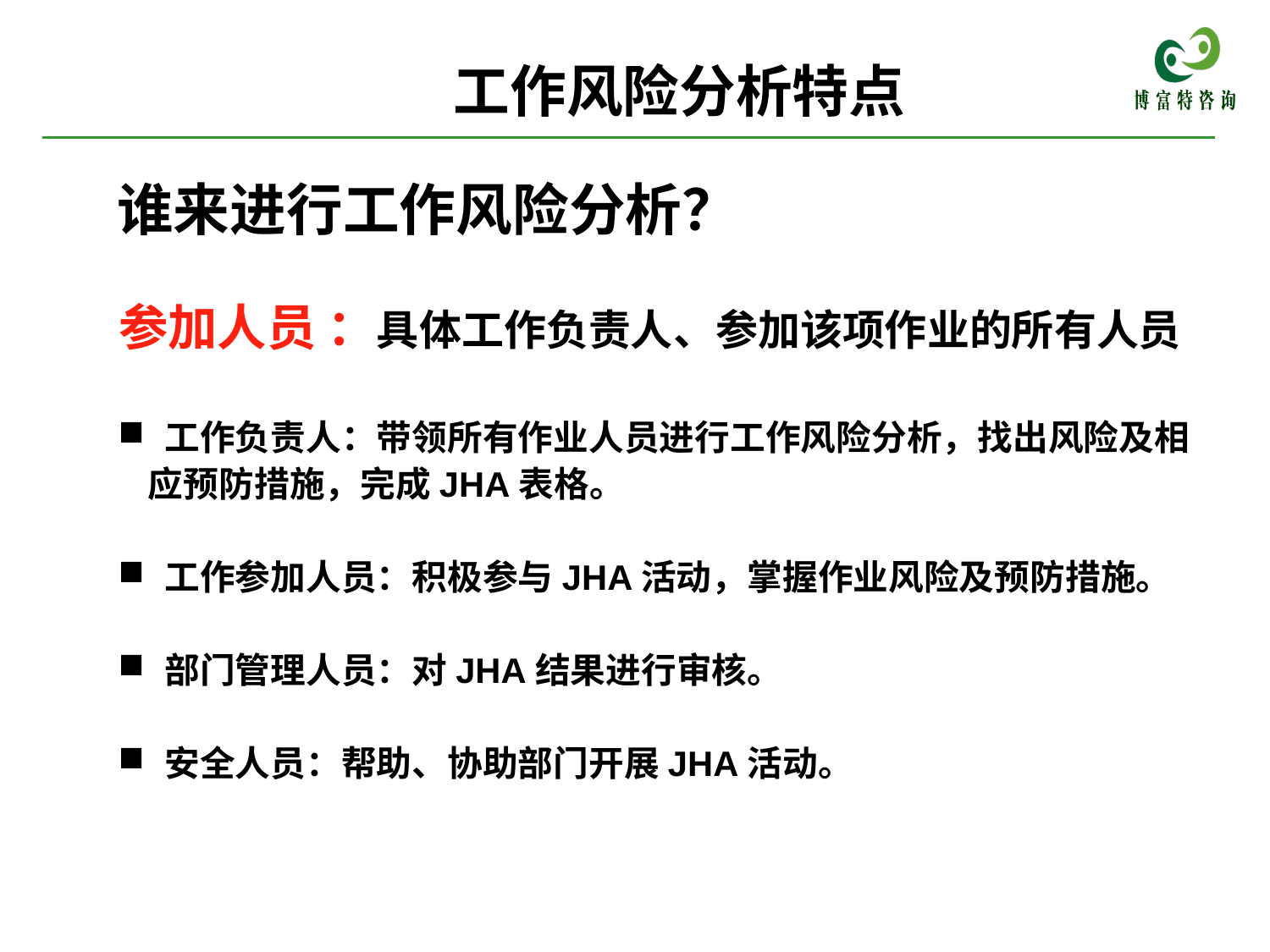

工作风险分析特点
谁来进行工作风险分析？
  参加人员 ：具体工作负责人、参加该项作业的所有人员

 工作负责人：带领所有作业人员进行工作风险分析，找出风险及相应预防措施，完成JHA表格。

 工作参加人员：积极参与JHA活动，掌握作业风险及预防措施。

 部门管理人员：对JHA结果进行审核。

 安全人员：帮助、协助部门开展JHA活动。